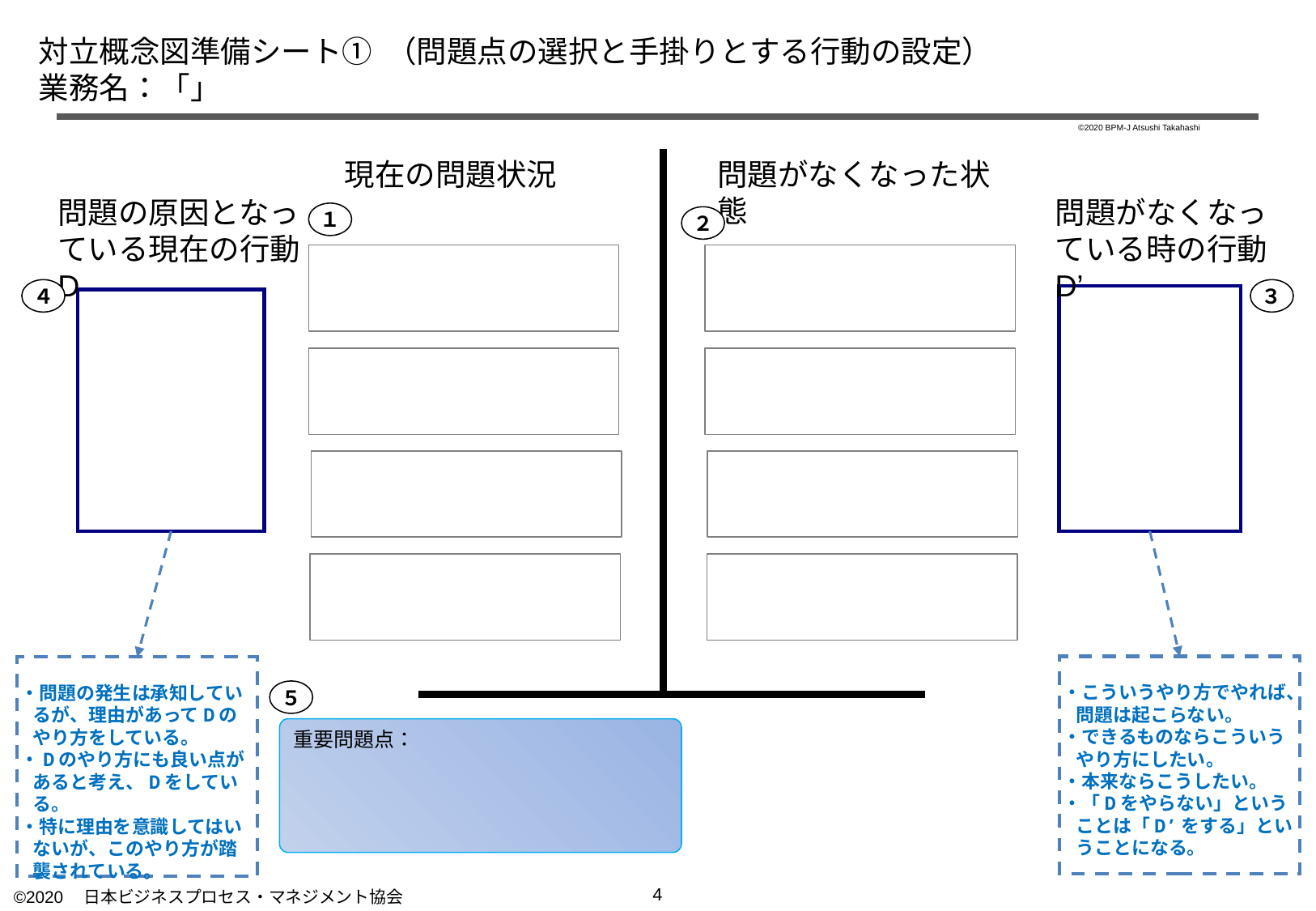

# 対立概念図準備シート①  （問題点の選択と手掛りとする行動の設定） 業務名：「」
©2020 BPM-J Atsushi Takahashi
現在の問題状況
問題がなくなった状態
問題の原因となっている現在の行動D
問題がなくなっている時の行動D’
１
２

４
３

・こういうやり方でやれば、問題は起こらない。
・できるものならこういうやり方にしたい。
・本来ならこうしたい。
・「Dをやらない」ということは「D’をする」ということになる。

・問題の発生は承知しているが、理由があってDのやり方をしている。
・Dのやり方にも良い点があると考え、Dをしている。
・特に理由を意識してはいないが、このやり方が踏襲されている。
５
重要問題点：

4
©2020　日本ビジネスプロセス・マネジメント協会